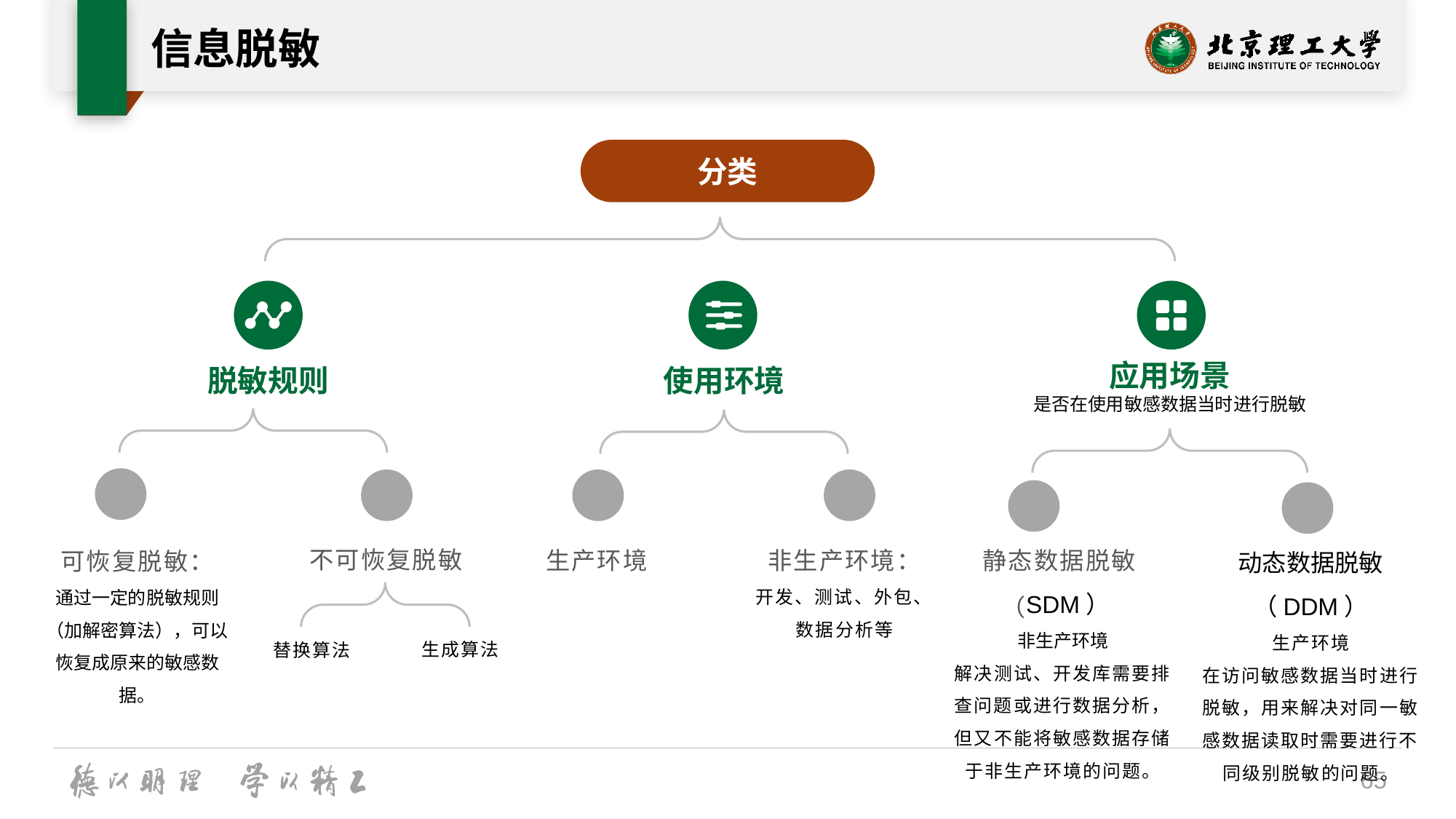

# 信息脱敏
分类

应用场景
是否在使用敏感数据当时进行脱敏
脱敏规则
使用环境

不可恢复脱敏
非生产环境：
开发、测试、外包、数据分析等

静态数据脱敏(SDM）
非生产环境
解决测试、开发库需要排查问题或进行数据分析，但又不能将敏感数据存储于非生产环境的问题。
生产环境
可恢复脱敏：
通过一定的脱敏规则（加解密算法），可以恢复成原来的敏感数据。
动态数据脱敏（DDM）
生产环境
在访问敏感数据当时进行脱敏，用来解决对同一敏感数据读取时需要进行不同级别脱敏的问题。
生成算法
替换算法